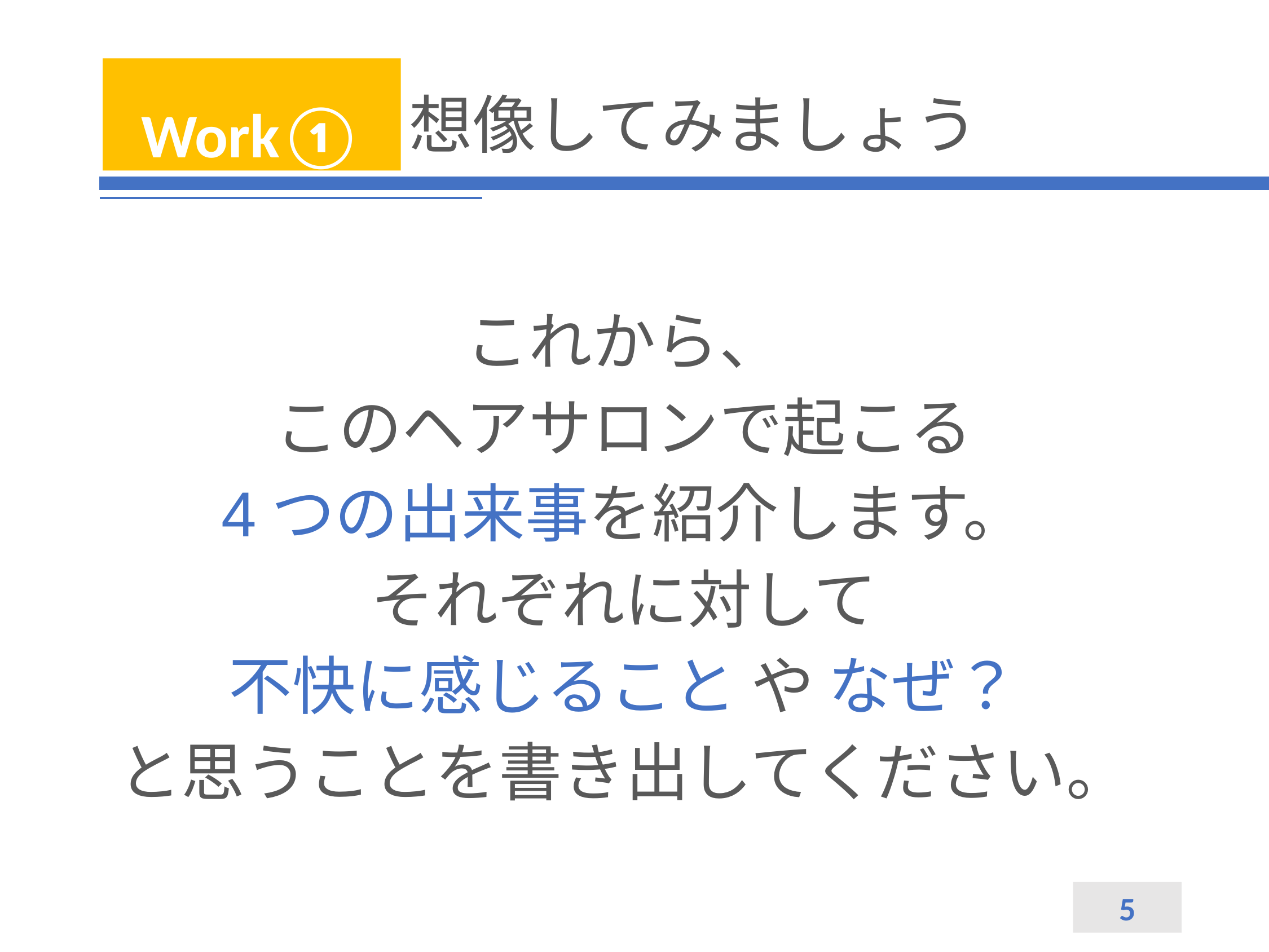

Work①
# 想像してみましょう
これから、
このヘアサロンで起こる
4つの出来事を紹介します。
それぞれに対して
不快に感じること や なぜ？
と思うことを書き出してください。
5